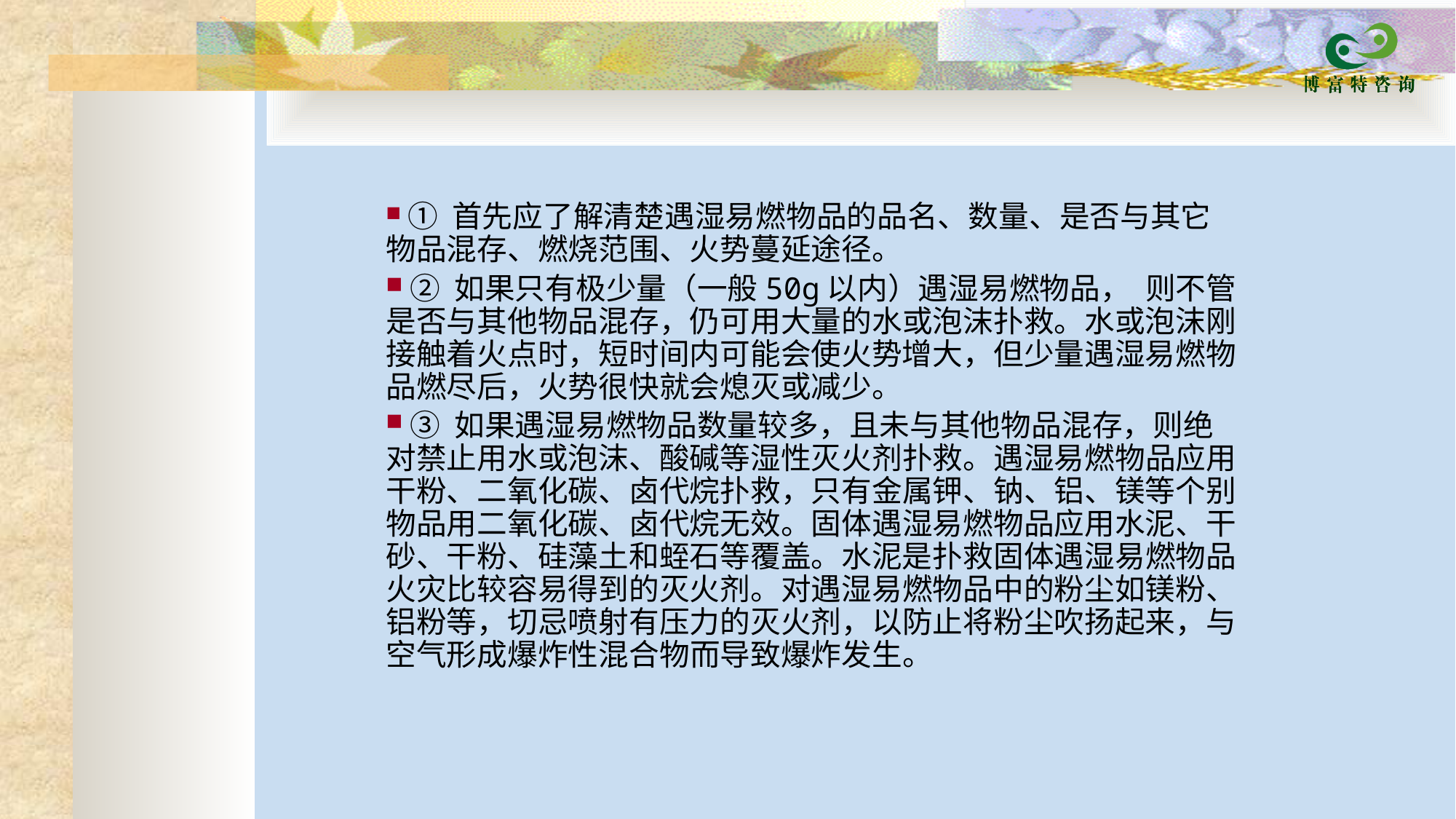

① 首先应了解清楚遇湿易燃物品的品名、数量、是否与其它物品混存、燃烧范围、火势蔓延途径。
 ② 如果只有极少量（一般50g以内）遇湿易燃物品，则不管是否与其他物品混存，仍可用大量的水或泡沫扑救。水或泡沫刚接触着火点时，短时间内可能会使火势增大，但少量遇湿易燃物品燃尽后，火势很快就会熄灭或减少。
 ③ 如果遇湿易燃物品数量较多，且未与其他物品混存，则绝对禁止用水或泡沫、酸碱等湿性灭火剂扑救。遇湿易燃物品应用干粉、二氧化碳、卤代烷扑救，只有金属钾、钠、铝、镁等个别物品用二氧化碳、卤代烷无效。固体遇湿易燃物品应用水泥、干砂、干粉、硅藻土和蛭石等覆盖。水泥是扑救固体遇湿易燃物品火灾比较容易得到的灭火剂。对遇湿易燃物品中的粉尘如镁粉、铝粉等，切忌喷射有压力的灭火剂，以防止将粉尘吹扬起来，与空气形成爆炸性混合物而导致爆炸发生。